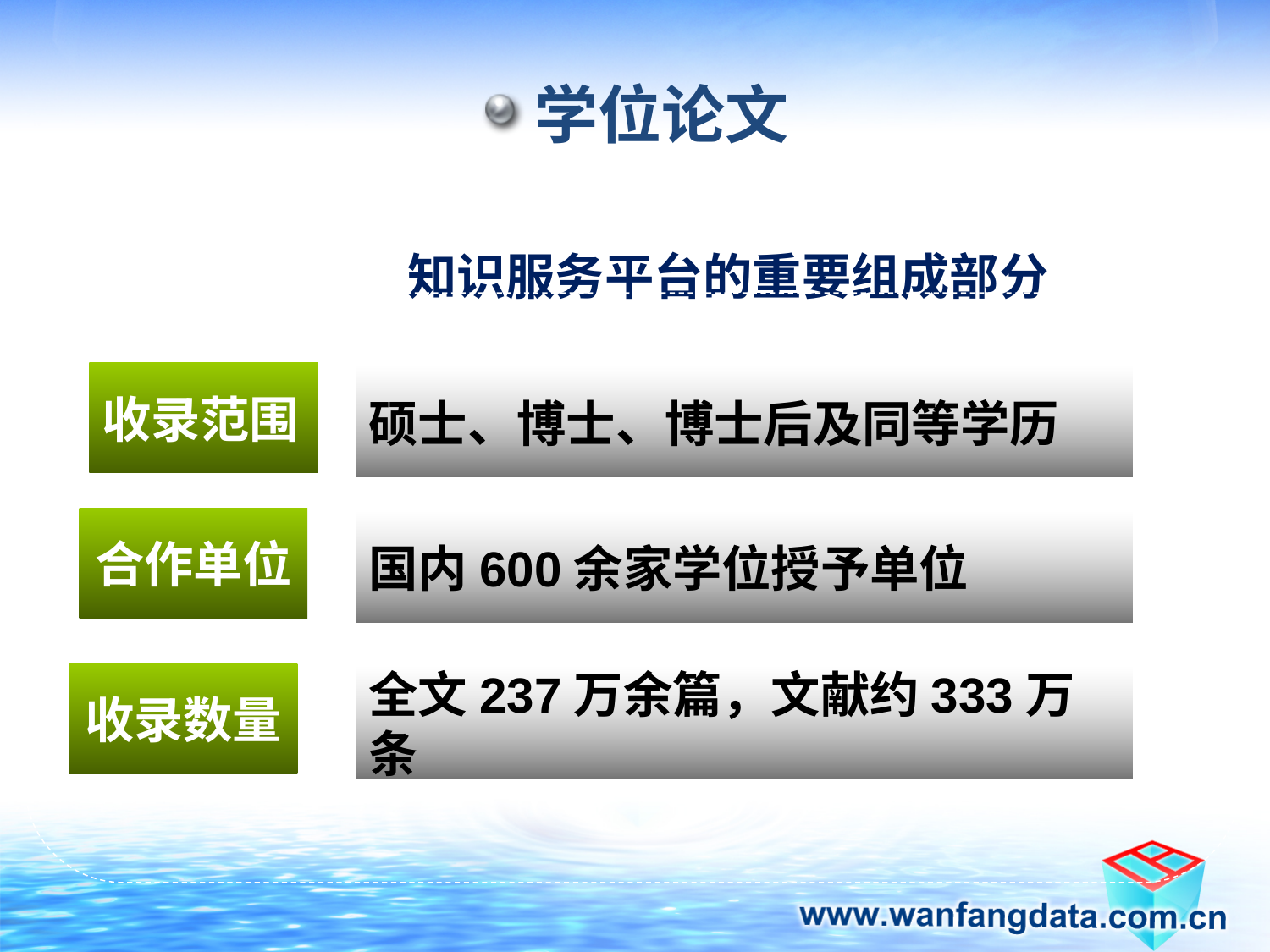

# 学位论文
知识服务平台的重要组成部分

收录范围
硕士、博士、博士后及同等学历
合作单位
国内600余家学位授予单位
收录数量
全文237万余篇，文献约333万条